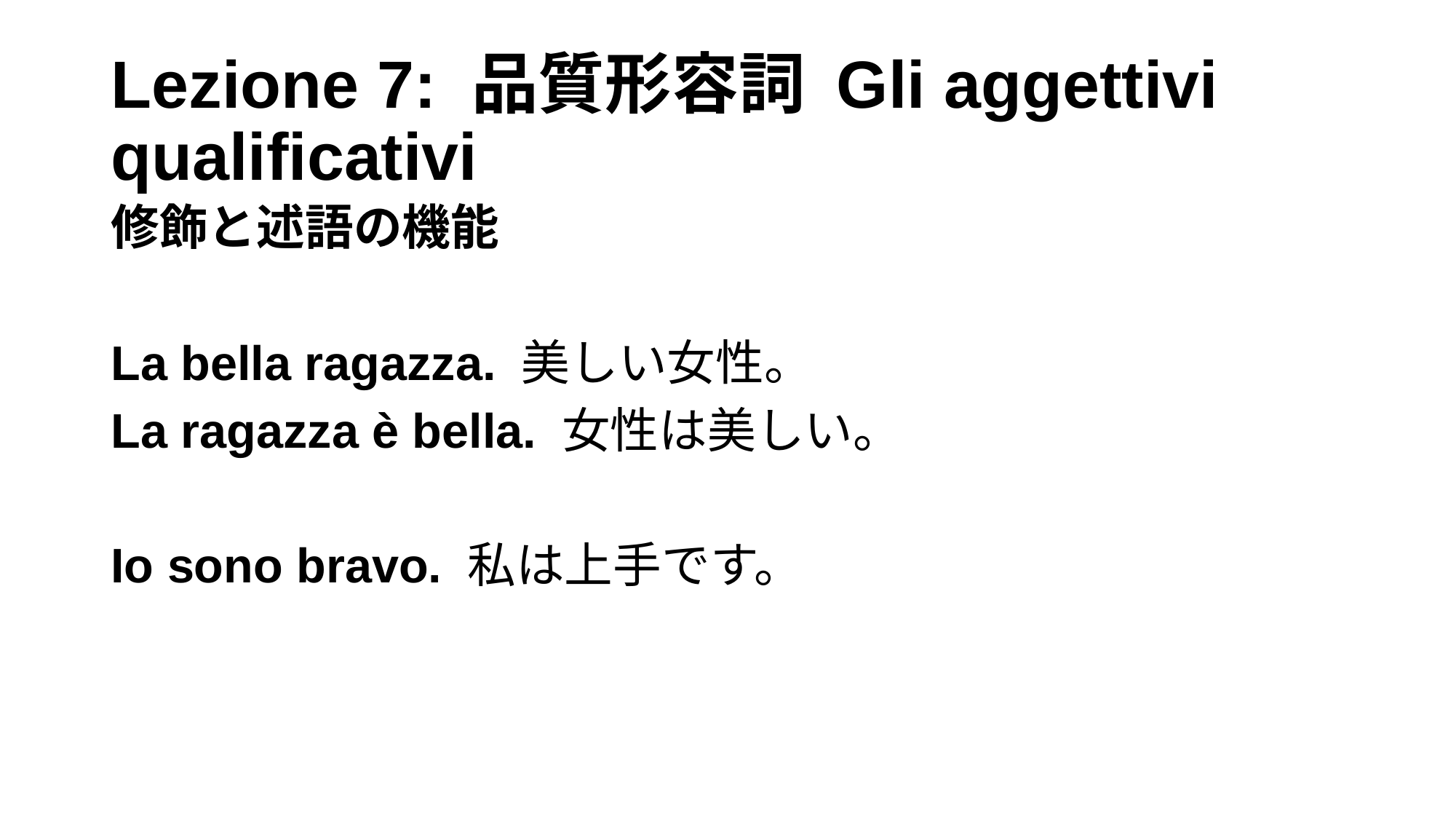

# Lezione 7: 品質形容詞 Gli aggettivi qualificativi
修飾と述語の機能

La bella ragazza. 美しい女性。
La ragazza è bella. 女性は美しい。

Io sono bravo. 私は上手です。